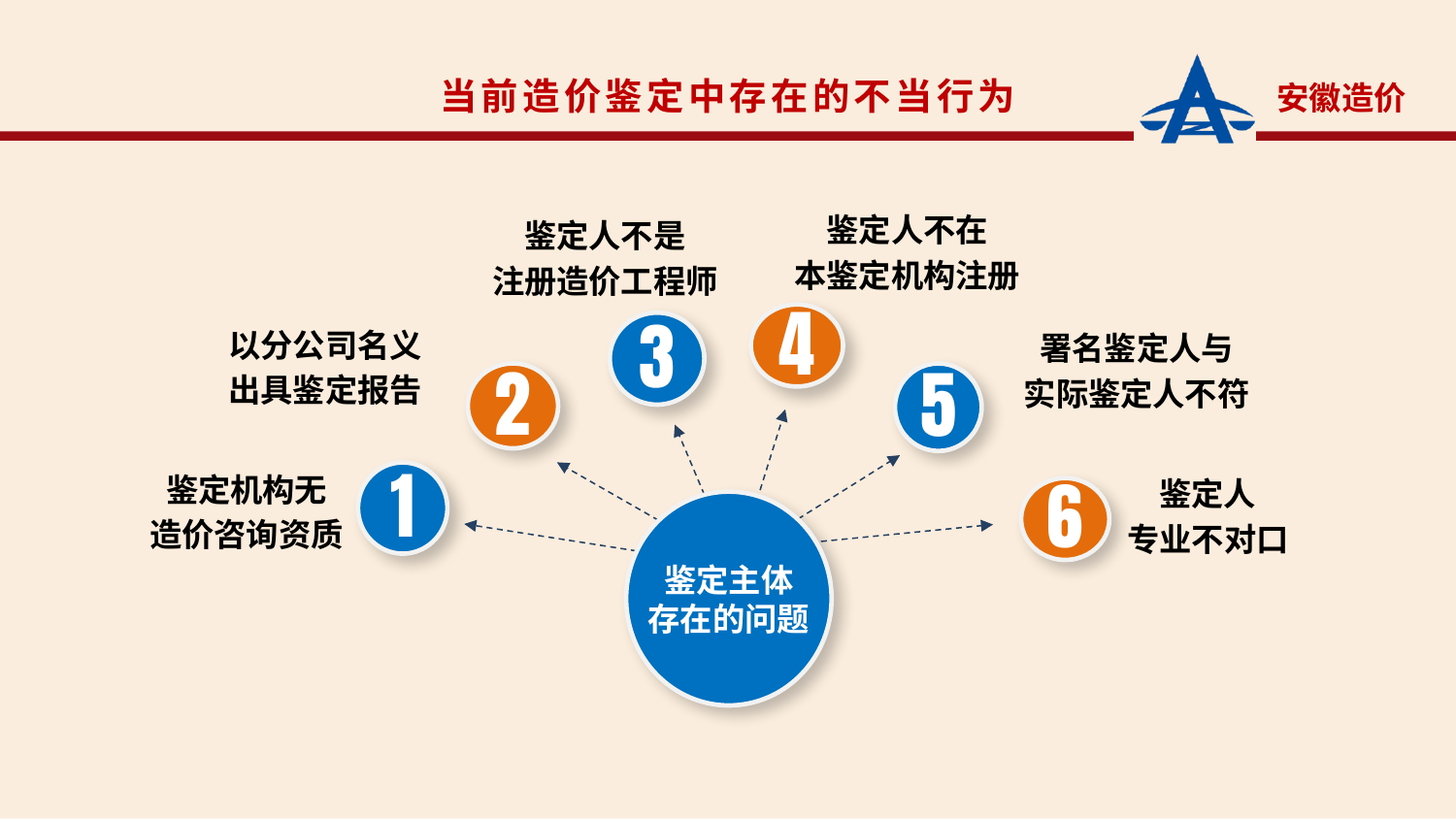

当前造价鉴定中存在的不当行为
鉴定人不在
本鉴定机构注册
鉴定人不是
注册造价工程师
以分公司名义
出具鉴定报告
署名鉴定人与
实际鉴定人不符
鉴定机构无
造价咨询资质
鉴定人
专业不对口
4
3
2
5

1
6
鉴定主体
存在的问题